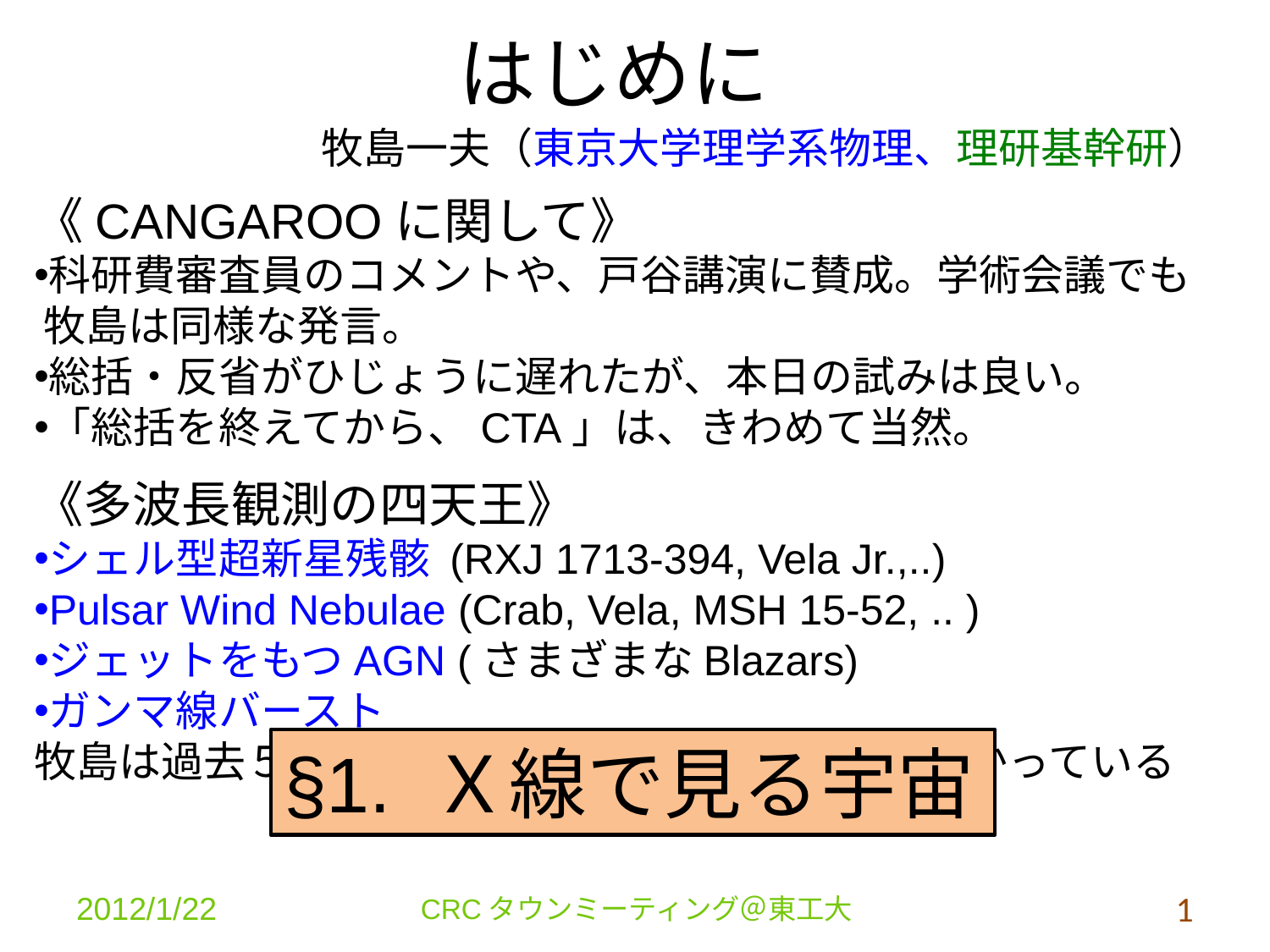

# はじめに
牧島一夫（東京大学理学系物理、理研基幹研）
《CANGAROOに関して》
科研費審査員のコメントや、戸谷講演に賛成。学術会議でも
 牧島は同様な発言。
総括・反省がひじょうに遅れたが、本日の試みは良い。
「総括を終えてから、CTA」は、きわめて当然。
《多波長観測の四天王》
シェル型超新星残骸 (RXJ 1713-394, Vela Jr.,..)
Pulsar Wind Nebulae (Crab, Vela, MSH 15-52, .. )
ジェットをもつAGN (さまざまなBlazars)
ガンマ線バースト
牧島は過去５年、上記４テーマのどれからも遠ざかっている
§1. Ｘ線で見る宇宙
2012/1/22
CRCタウンミーティング＠東工大
1